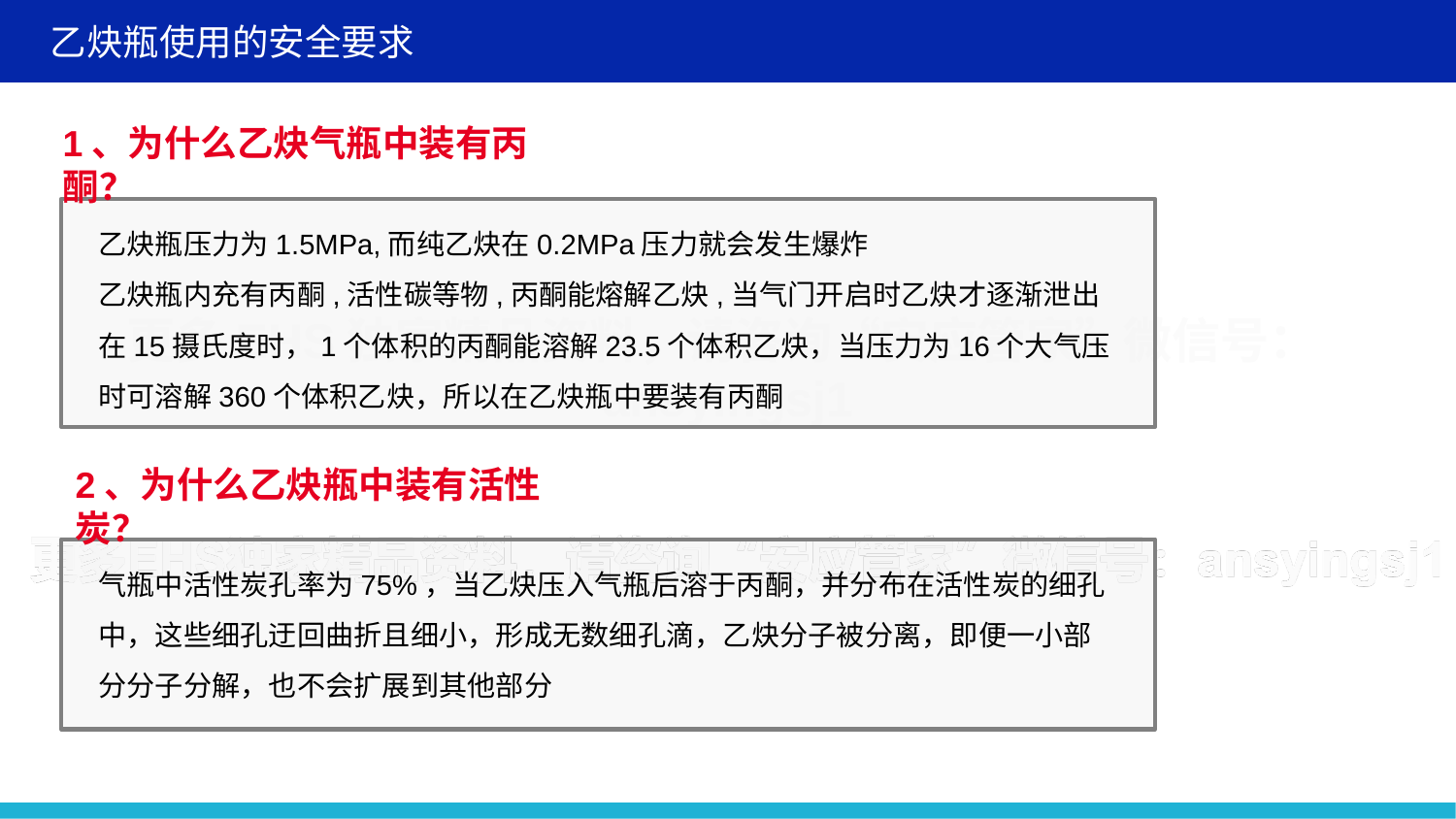

乙炔瓶使用的安全要求
1、为什么乙炔气瓶中装有丙酮？

乙炔瓶压力为1.5MPa,而纯乙炔在0.2MPa压力就会发生爆炸
乙炔瓶内充有丙酮,活性碳等物,丙酮能熔解乙炔,当气门开启时乙炔才逐渐泄出
在15摄氏度时，1个体积的丙酮能溶解23.5个体积乙炔，当压力为16个大气压时可溶解360个体积乙炔，所以在乙炔瓶中要装有丙酮
2、为什么乙炔瓶中装有活性炭？

气瓶中活性炭孔率为75%，当乙炔压入气瓶后溶于丙酮，并分布在活性炭的细孔中，这些细孔迂回曲折且细小，形成无数细孔滴，乙炔分子被分离，即便一小部分分子分解，也不会扩展到其他部分